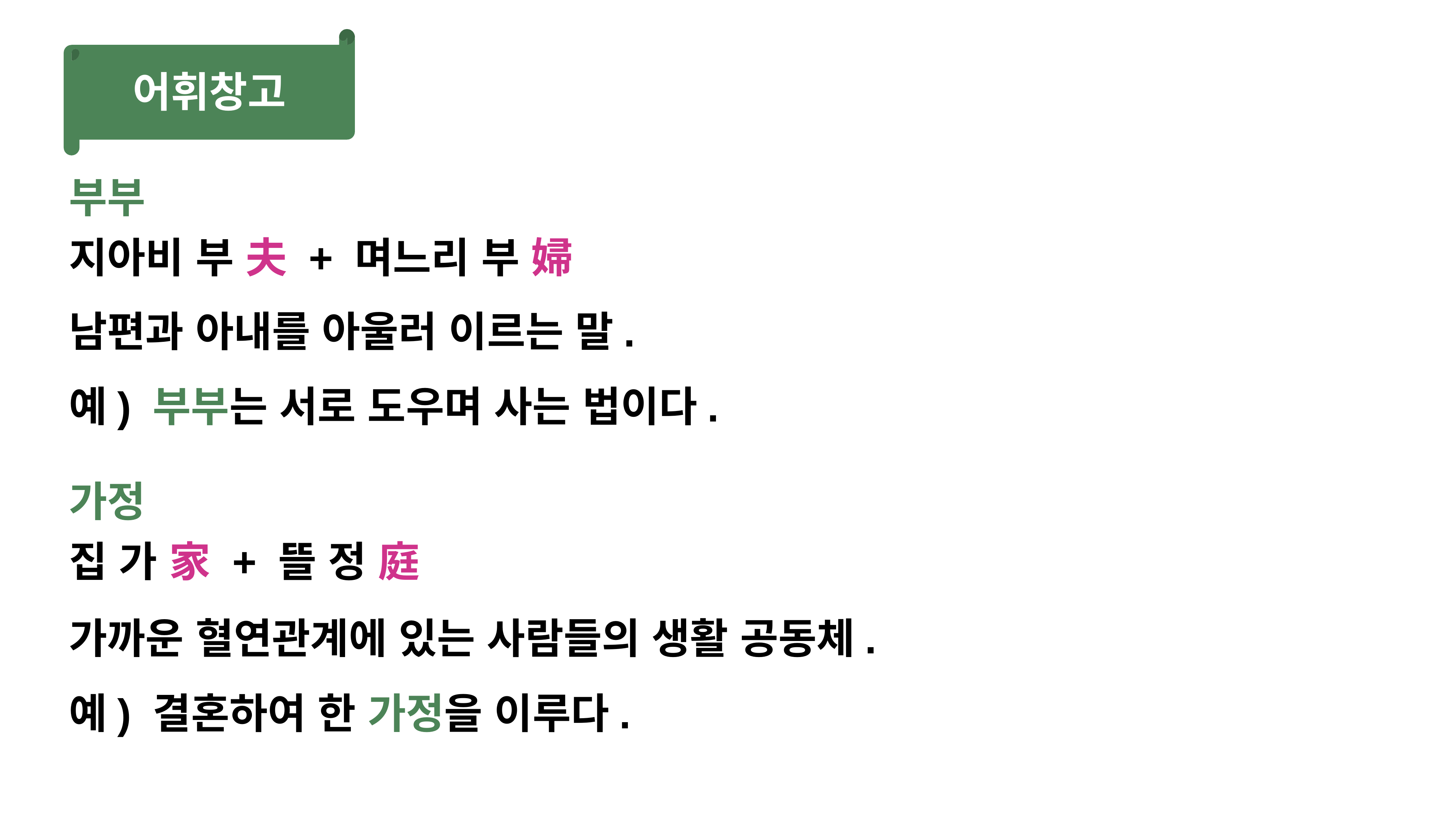

어휘창고
부부
지아비 부 夫 + 며느리 부 婦
남편과 아내를 아울러 이르는 말.
예) 부부는 서로 도우며 사는 법이다.
가정
집 가 家 + 뜰 정 庭
가까운 혈연관계에 있는 사람들의 생활 공동체.
예) 결혼하여 한 가정을 이루다.